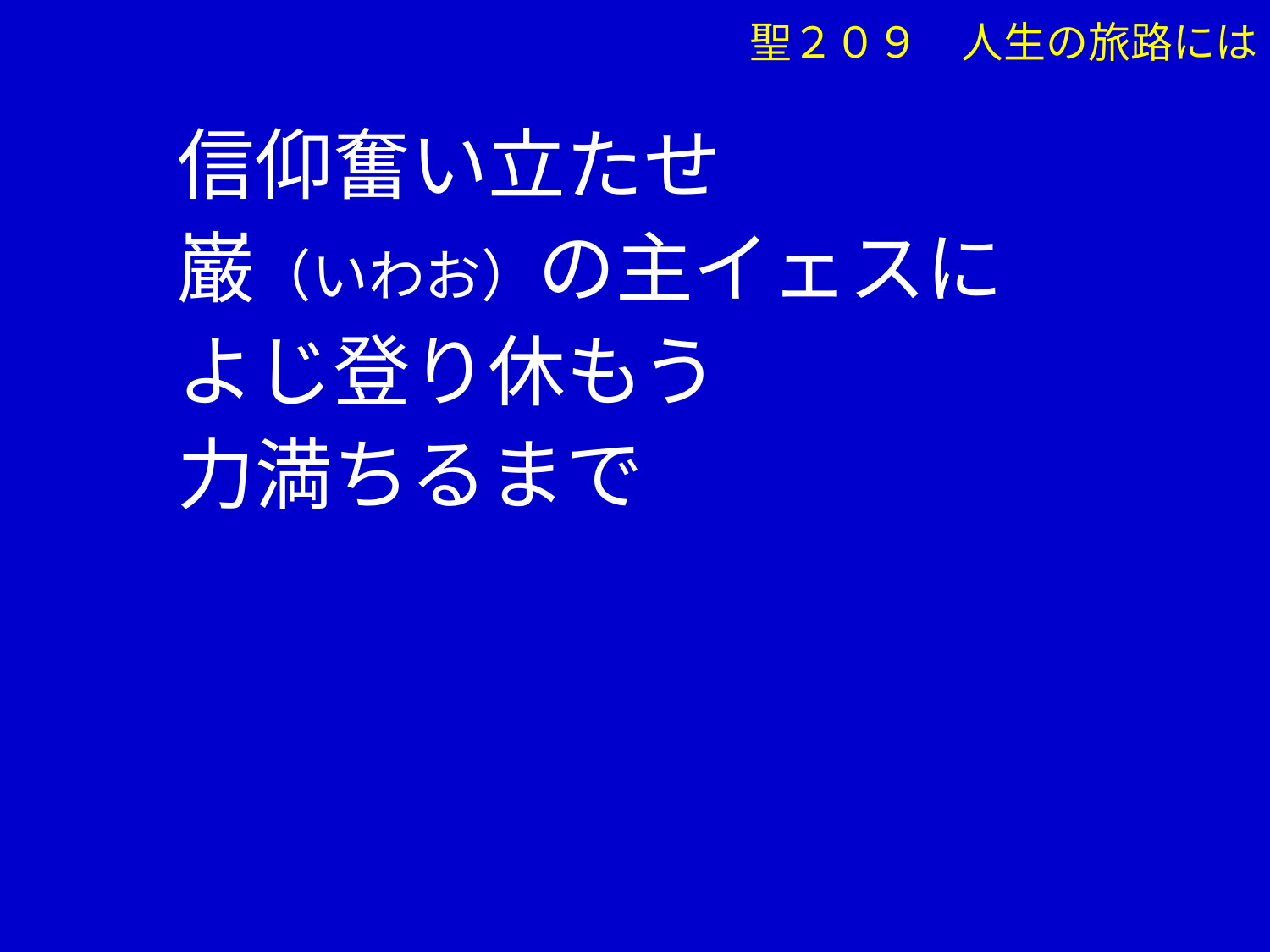

聖２０９　人生の旅路には
　　信仰奮い立たせ
　　巌（いわお）の主イェスに
　　よじ登り休もう
　　力満ちるまで